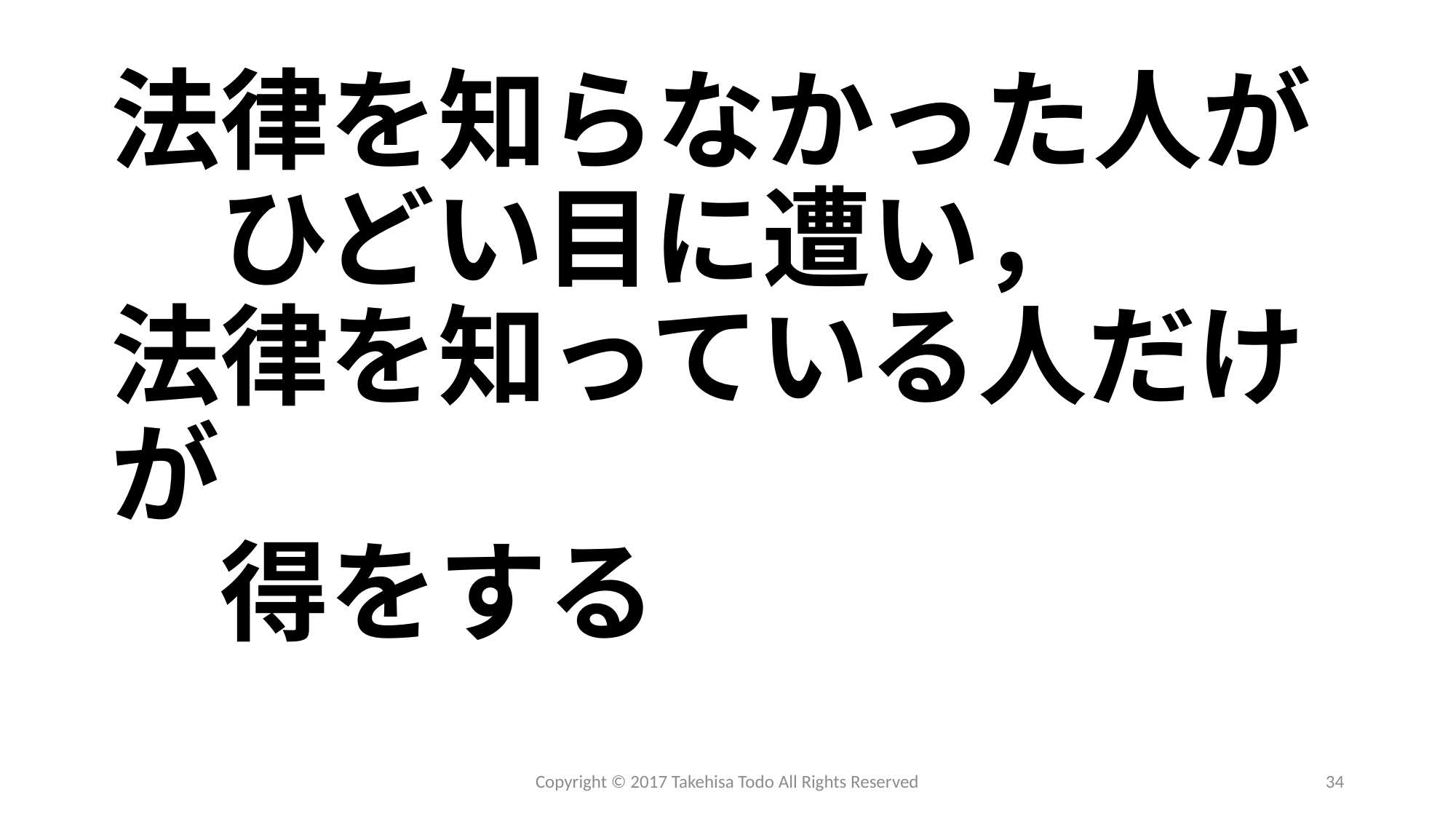

# 法律を知らなかった人が 　ひどい目に遭い， 法律を知っている人だけが 　得をする
Copyright © 2017 Takehisa Todo All Rights Reserved
34